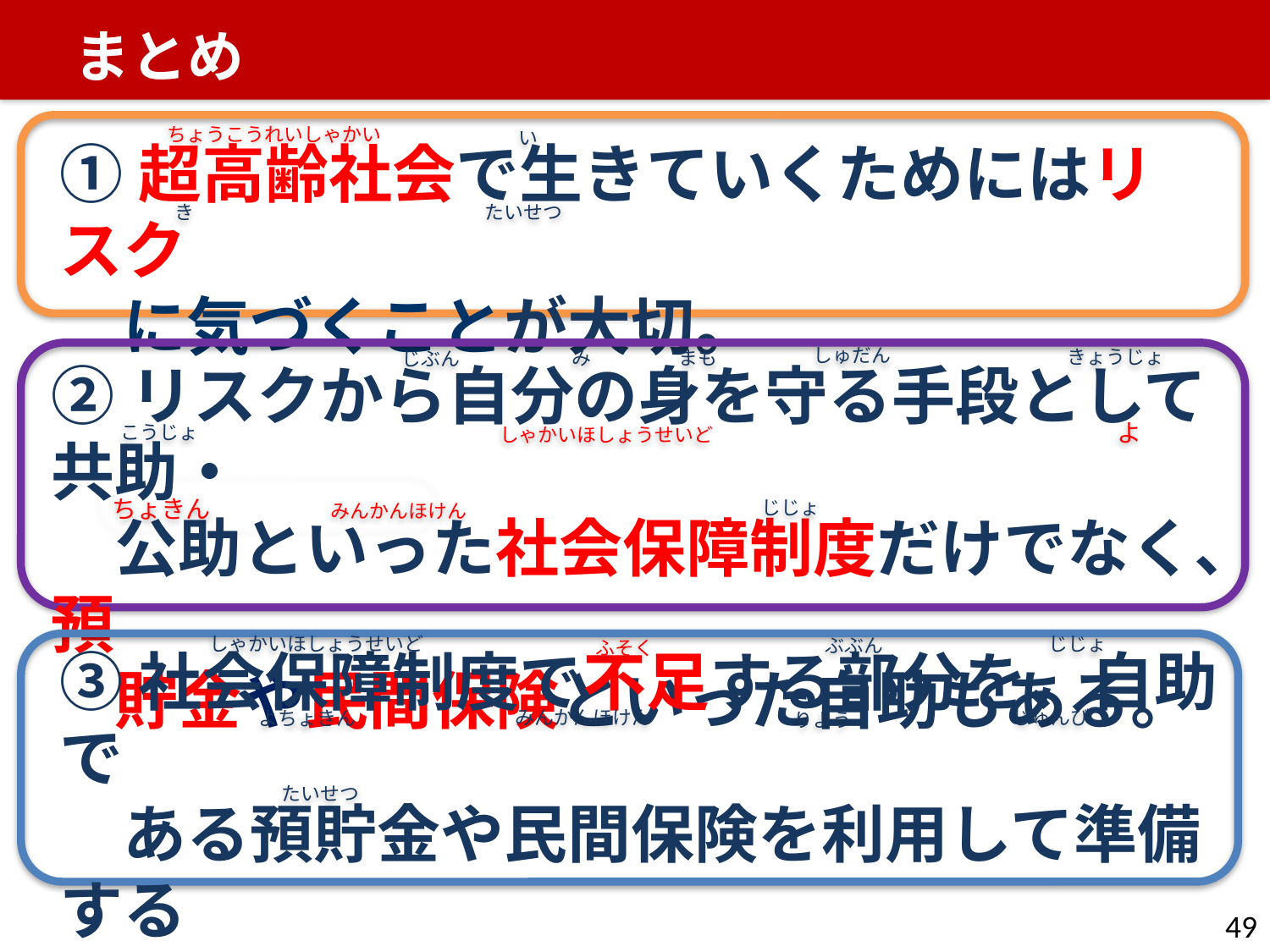

まとめ
ちょうこうれいしゃかい
い

①超高齢社会で生きていくためにはリスク
　に気づくことが大切。
たいせつ
き
しゅだん
きょうじょ
まも
み
じぶん

②リスクから自分の身を守る手段として共助・
　公助といった社会保障制度だけでなく、預
　貯金や民間保険といった自助もある。
こうじょ
よ
しゃかいほしょうせいど

じじょ
ちょきん
みんかんほけん
しゃかいほしょうせいど
じじょ
ぶぶん
ふそく

③社会保障制度で不足する部分を、自助で
　ある預貯金や民間保険を利用して準備する
　ことが大切。
みんかんほけん
じゅんび
よちょきん
りよう
たいせつ
49